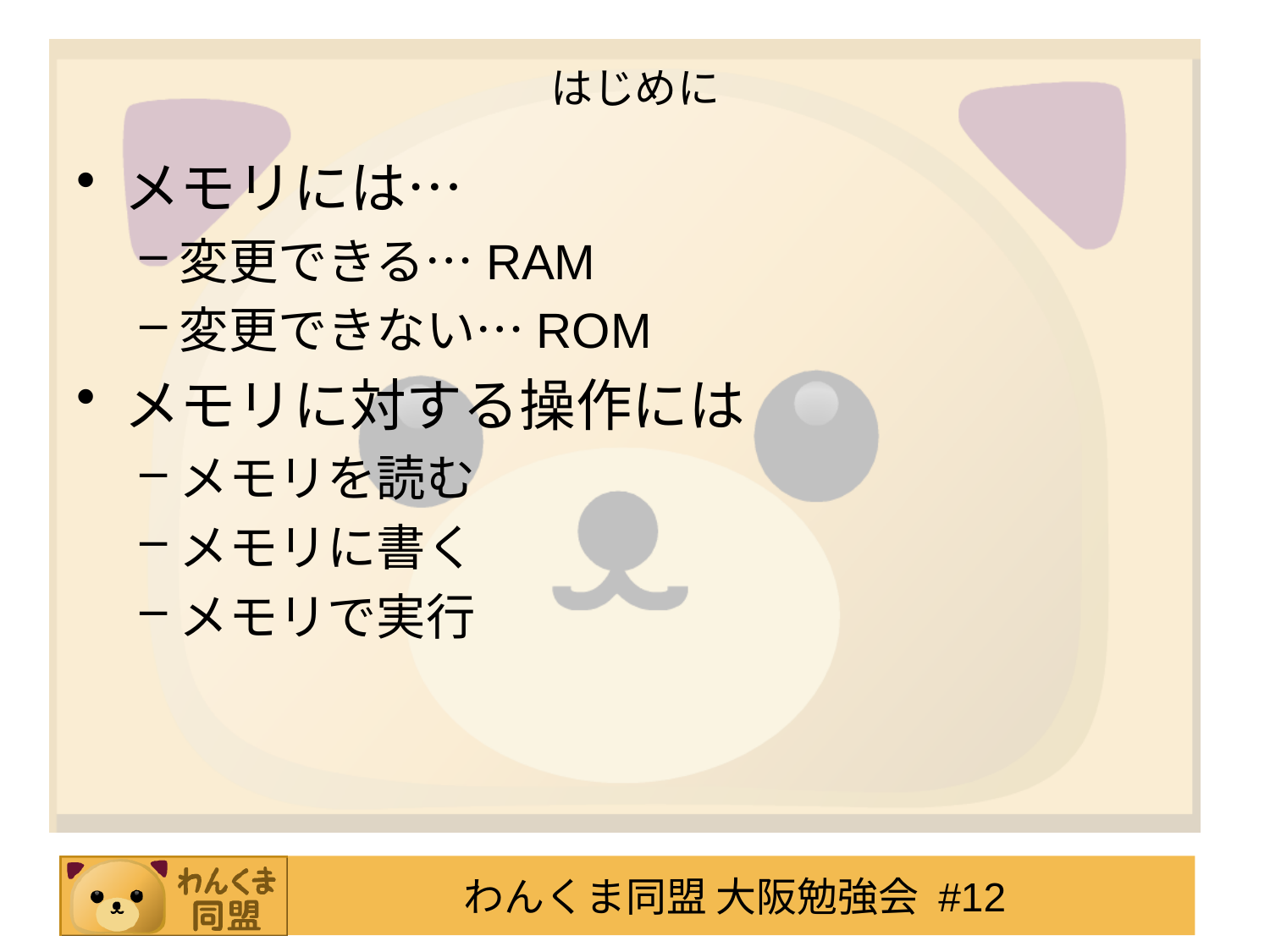

# はじめに
メモリには…
変更できる…RAM
変更できない…ROM
メモリに対する操作には
メモリを読む
メモリに書く
メモリで実行